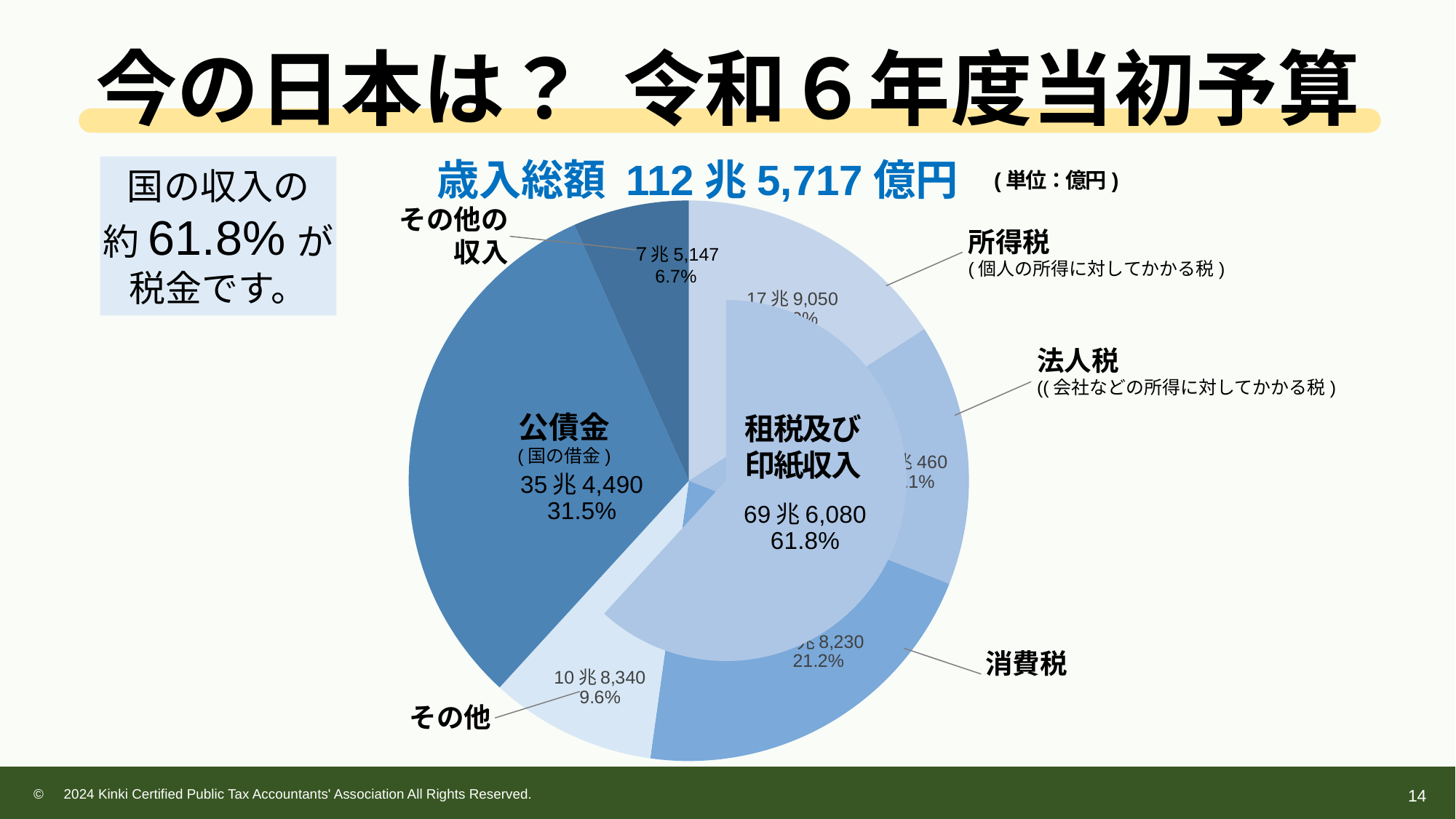

今の日本は？　令和６年度当初予算

歳入総額 112兆5,717億円
(単位：億円)
国の収入の
約61.8%が
税金です。

### Chart

| Category | 歳入(外) |
|---|---|
| 17兆9,050 | 0.159 |
| 17兆460 | 0.151 |
| 23兆8,230 | 0.212 |
| 10兆8,340 | 0.096 |
|  | 0.315 |
| 7兆5,147 | 0.067 |
その他の
収入
所得税
(個人の所得に対してかかる税)
７兆5,147
6.7%

### Chart

| Category | 歳入 |
|---|---|
| 69兆6,080 | 0.618 |
| 35兆4,490 | 0.315 |
法人税
((会社などの所得に対してかかる税)

公債金
(国の借金)
租税及び
印紙収入
消費税

その他

©　2024 Kinki Certified Public Tax Accountants' Association All Rights Reserved.
14